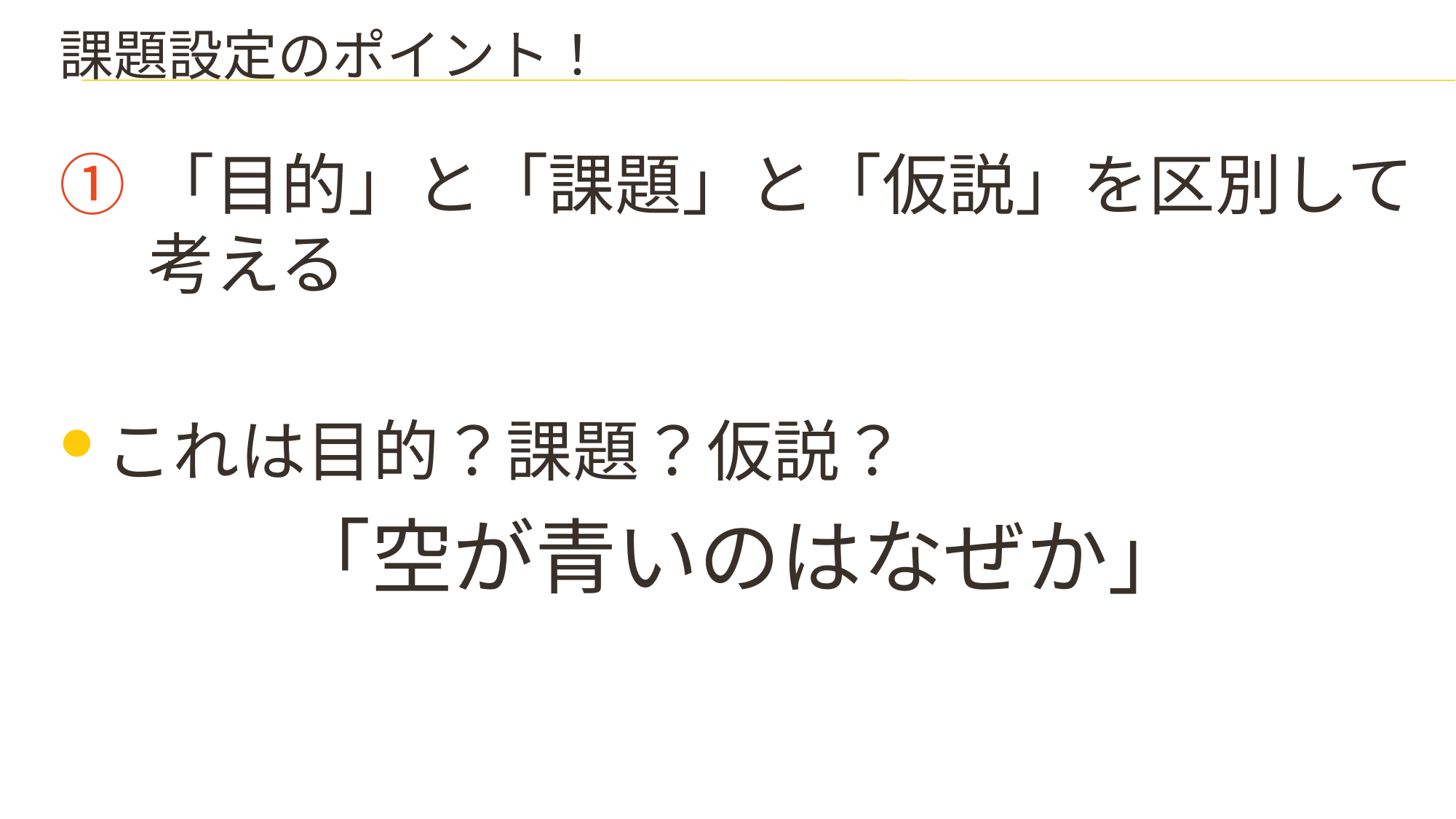

# 課題設定のポイント！
「目的」と「課題」と「仮説」を区別して考える

これは目的？課題？仮説？
「空が青いのはなぜか」